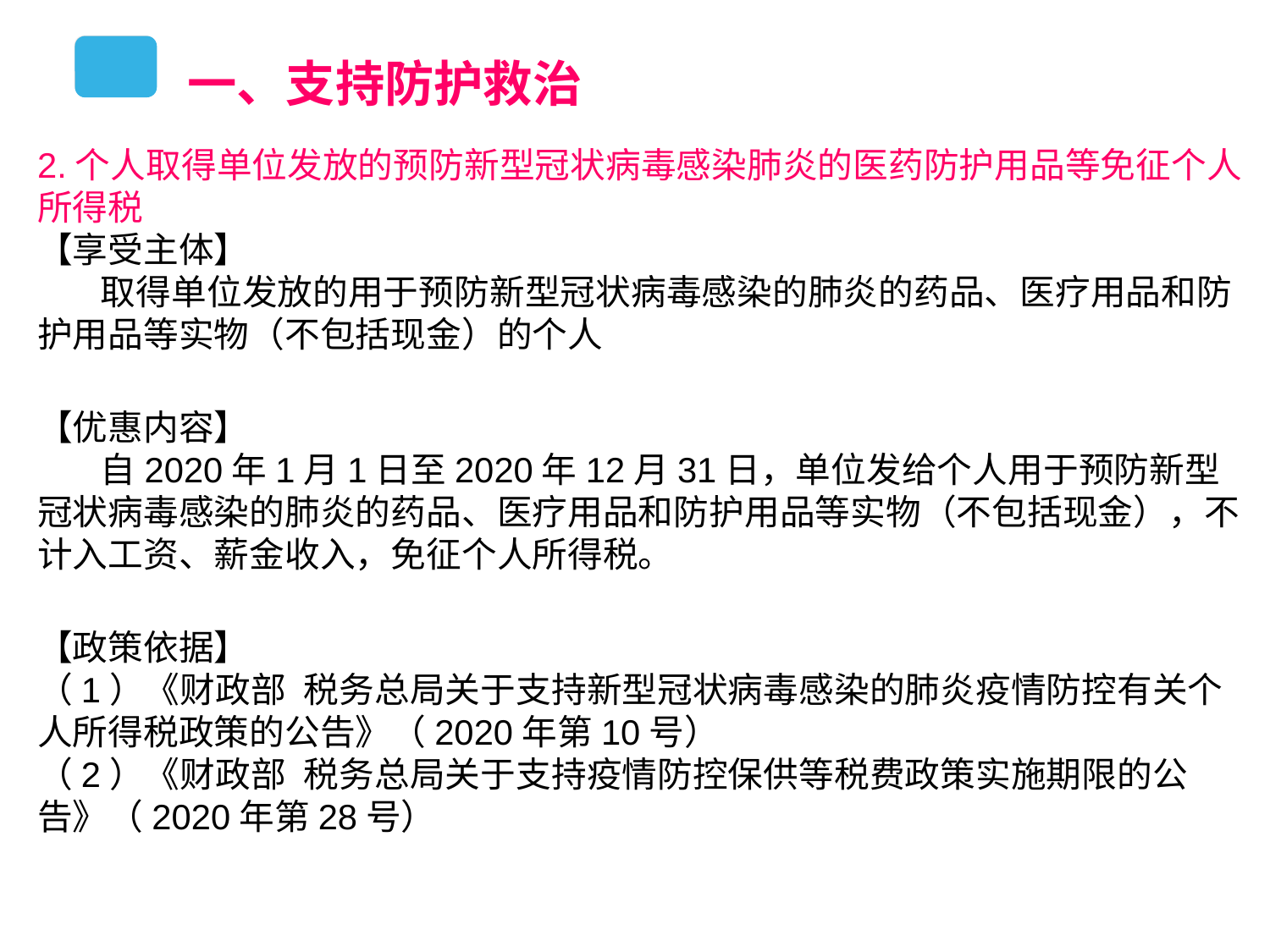

一、支持防护救治

2.个人取得单位发放的预防新型冠状病毒感染肺炎的医药防护用品等免征个人所得税
【享受主体】
       取得单位发放的用于预防新型冠状病毒感染的肺炎的药品、医疗用品和防护用品等实物（不包括现金）的个人

【优惠内容】
       自2020年1月1日至2020年12月31日，单位发给个人用于预防新型冠状病毒感染的肺炎的药品、医疗用品和防护用品等实物（不包括现金），不计入工资、薪金收入，免征个人所得税。

【政策依据】
（1）《财政部 税务总局关于支持新型冠状病毒感染的肺炎疫情防控有关个人所得税政策的公告》（2020年第10号）
（2）《财政部 税务总局关于支持疫情防控保供等税费政策实施期限的公告》（2020年第28号）